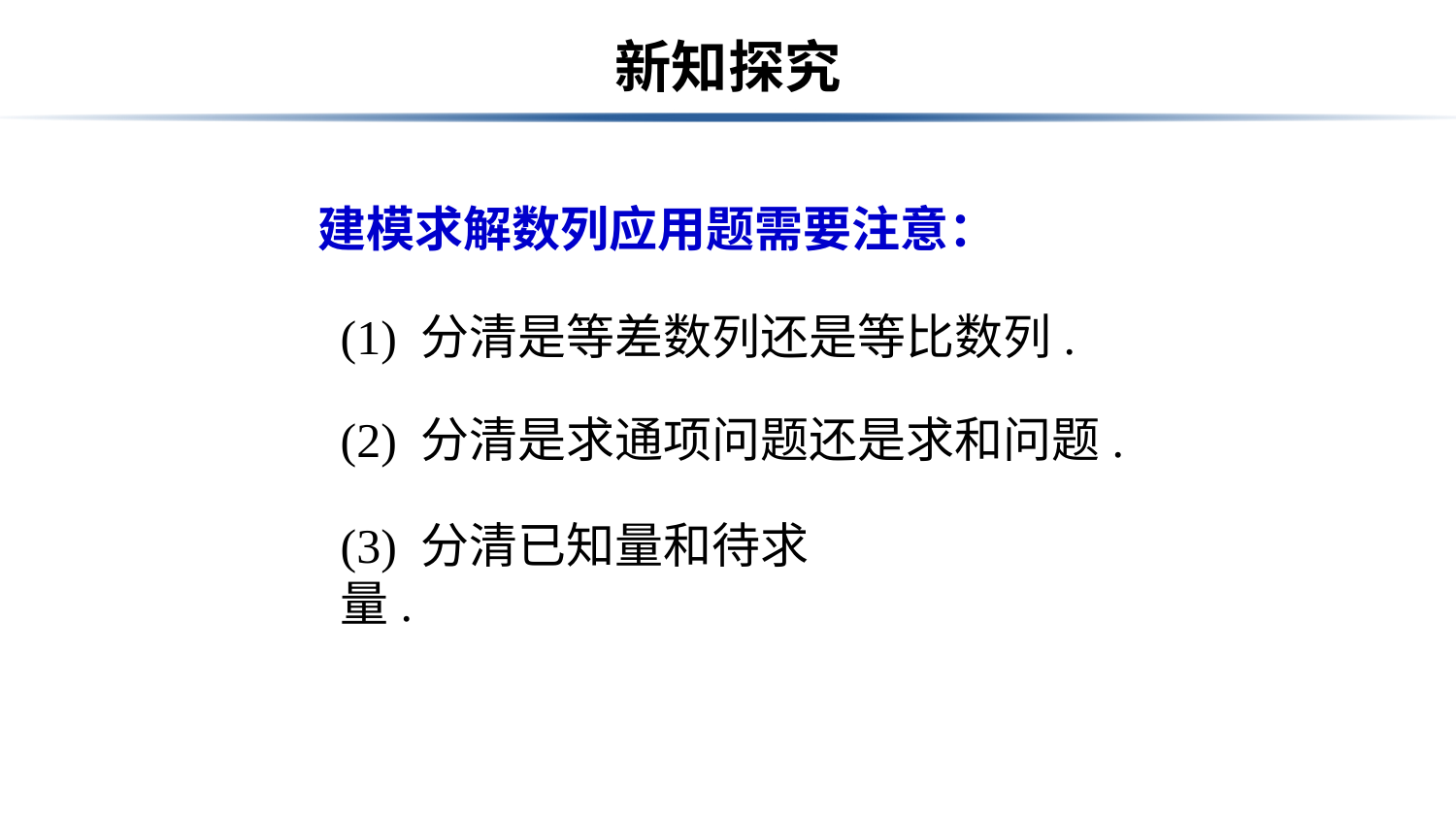

# 新知探究
建模求解数列应用题需要注意：
(1) 分清是等差数列还是等比数列.
(2) 分清是求通项问题还是求和问题.
(3) 分清已知量和待求量.